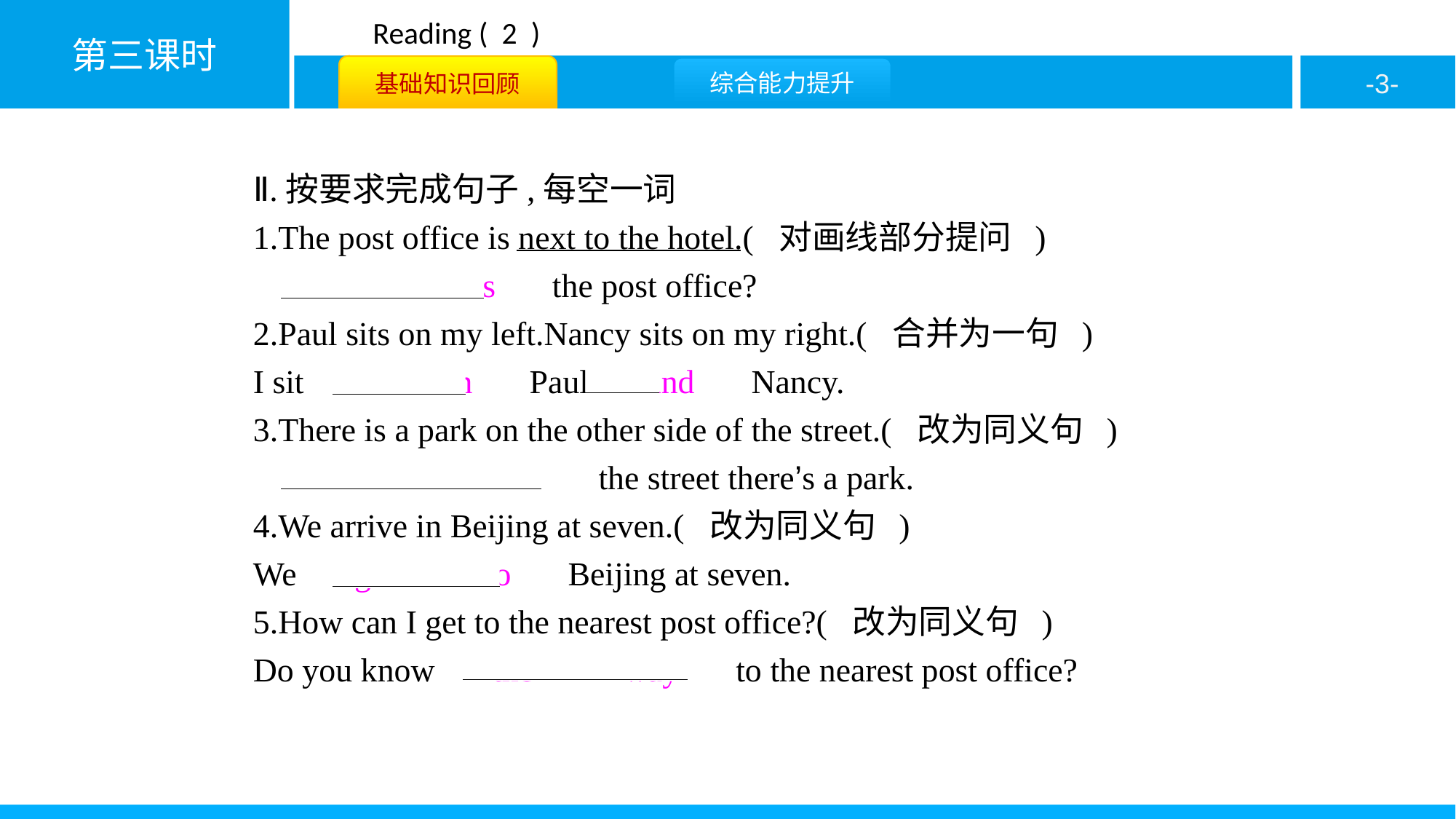

Ⅱ.按要求完成句子,每空一词
1.The post office is next to the hotel.(  对画线部分提问  )
　Where　 　is　 the post office?
2.Paul sits on my left.Nancy sits on my right.(  合并为一句  )
I sit 　between　 Paul 　and　 Nancy.
3.There is a park on the other side of the street.(  改为同义句  )
　Across　 　from　 the street there’s a park.
4.We arrive in Beijing at seven.(  改为同义句  )
We 　get　 　to　 Beijing at seven.
5.How can I get to the nearest post office?(  改为同义句  )
Do you know 　the　 　way　 to the nearest post office?